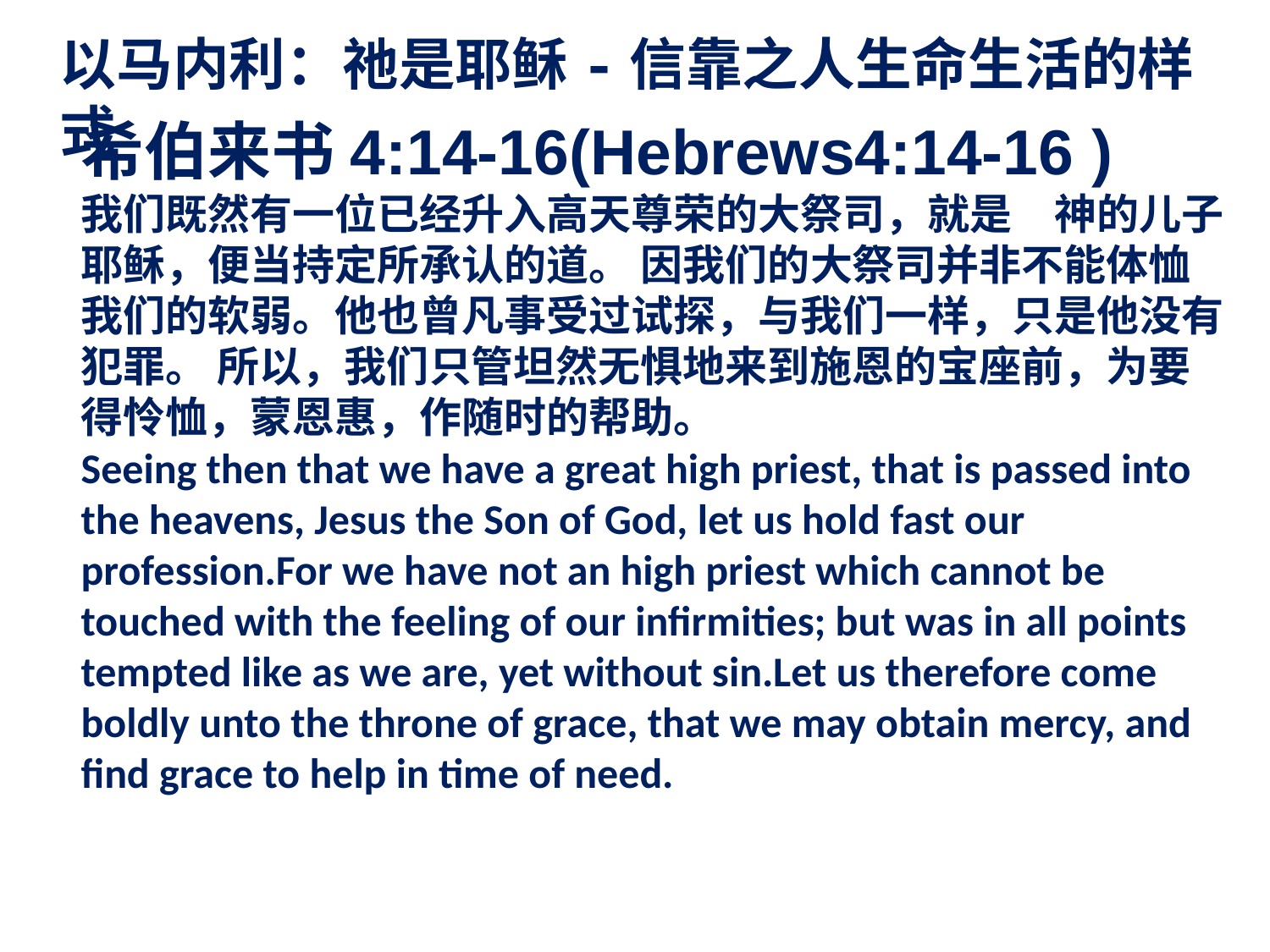

以马内利：祂是耶稣-信靠之人生命生活的样式
希伯来书4:14-16(Hebrews4:14-16 )
我们既然有一位已经升入高天尊荣的大祭司，就是　神的儿子耶稣，便当持定所承认的道。 因我们的大祭司并非不能体恤我们的软弱。他也曾凡事受过试探，与我们一样，只是他没有犯罪。 所以，我们只管坦然无惧地来到施恩的宝座前，为要得怜恤，蒙恩惠，作随时的帮助。
Seeing then that we have a great high priest, that is passed into the heavens, Jesus the Son of God, let us hold fast our profession.For we have not an high priest which cannot be touched with the feeling of our infirmities; but was in all points tempted like as we are, yet without sin.Let us therefore come boldly unto the throne of grace, that we may obtain mercy, and find grace to help in time of need.